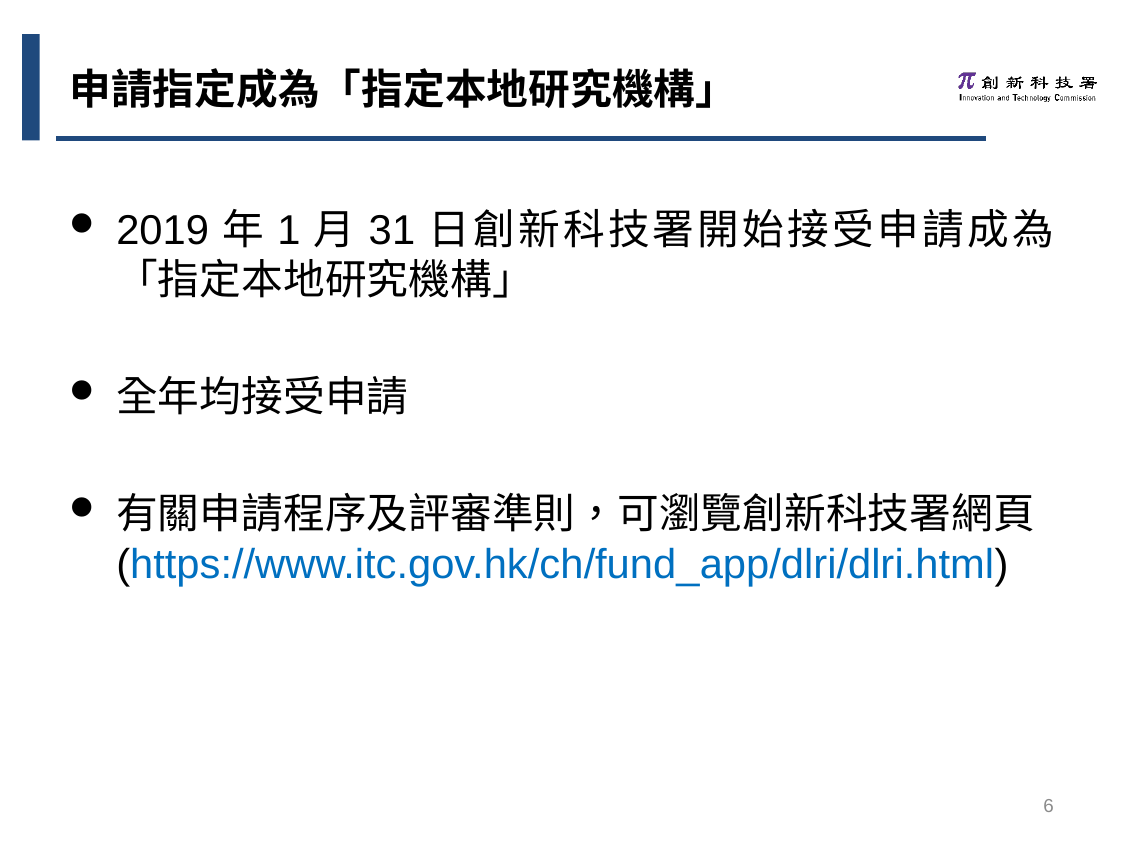

申請指定成為「指定本地研究機構」

2019年1月31日創新科技署開始接受申請成為「指定本地研究機構」

全年均接受申請

有關申請程序及評審準則，可瀏覽創新科技署網頁  (https://www.itc.gov.hk/ch/fund_app/dlri/dlri.html)

6